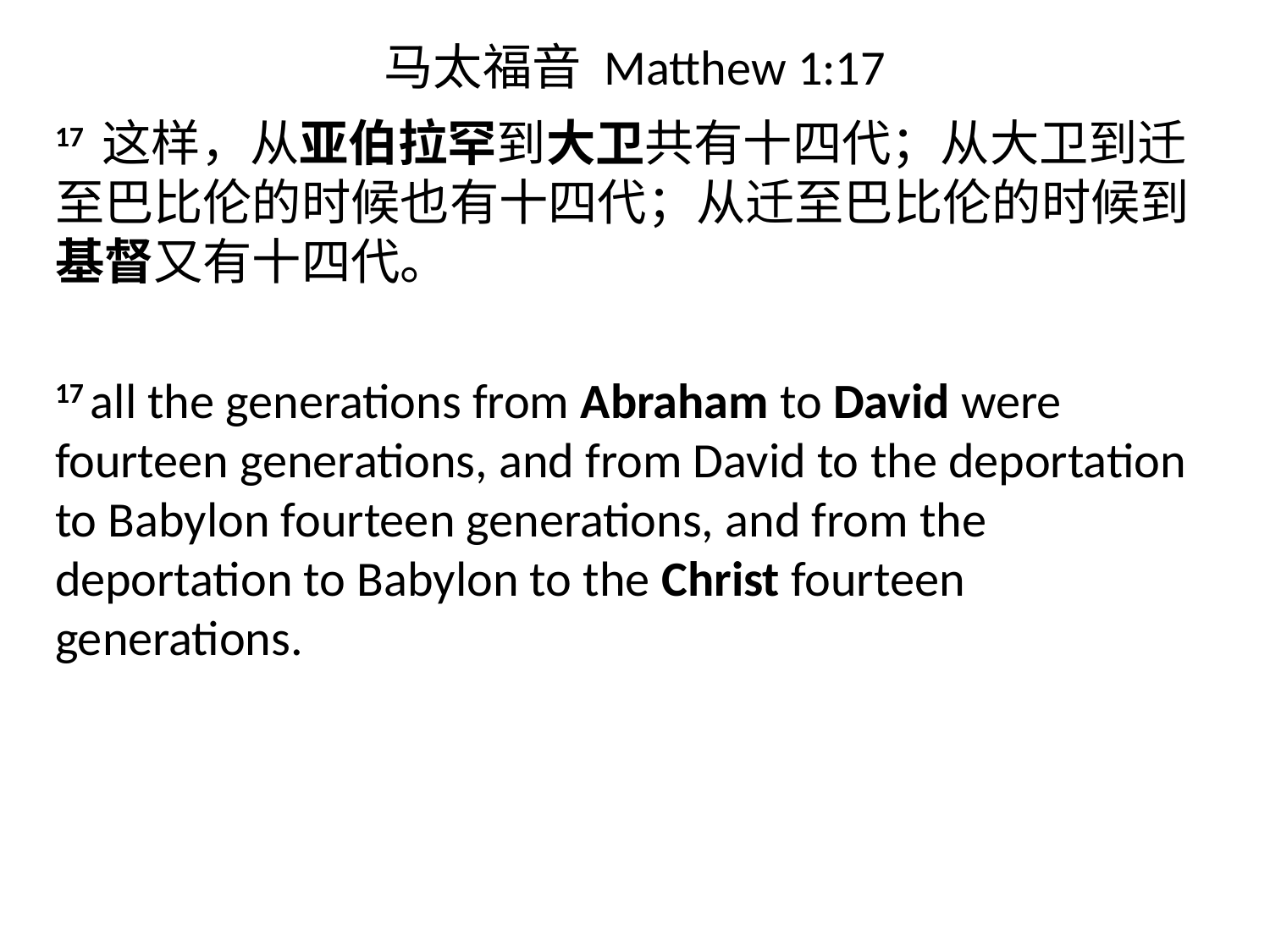

# 马太福音 Matthew 1:17
17 这样，从亚伯拉罕到大卫共有十四代；从大卫到迁至巴比伦的时候也有十四代；从迁至巴比伦的时候到基督又有十四代。

17 all the generations from Abraham to David were fourteen generations, and from David to the deportation to Babylon fourteen generations, and from the deportation to Babylon to the Christ fourteen generations.